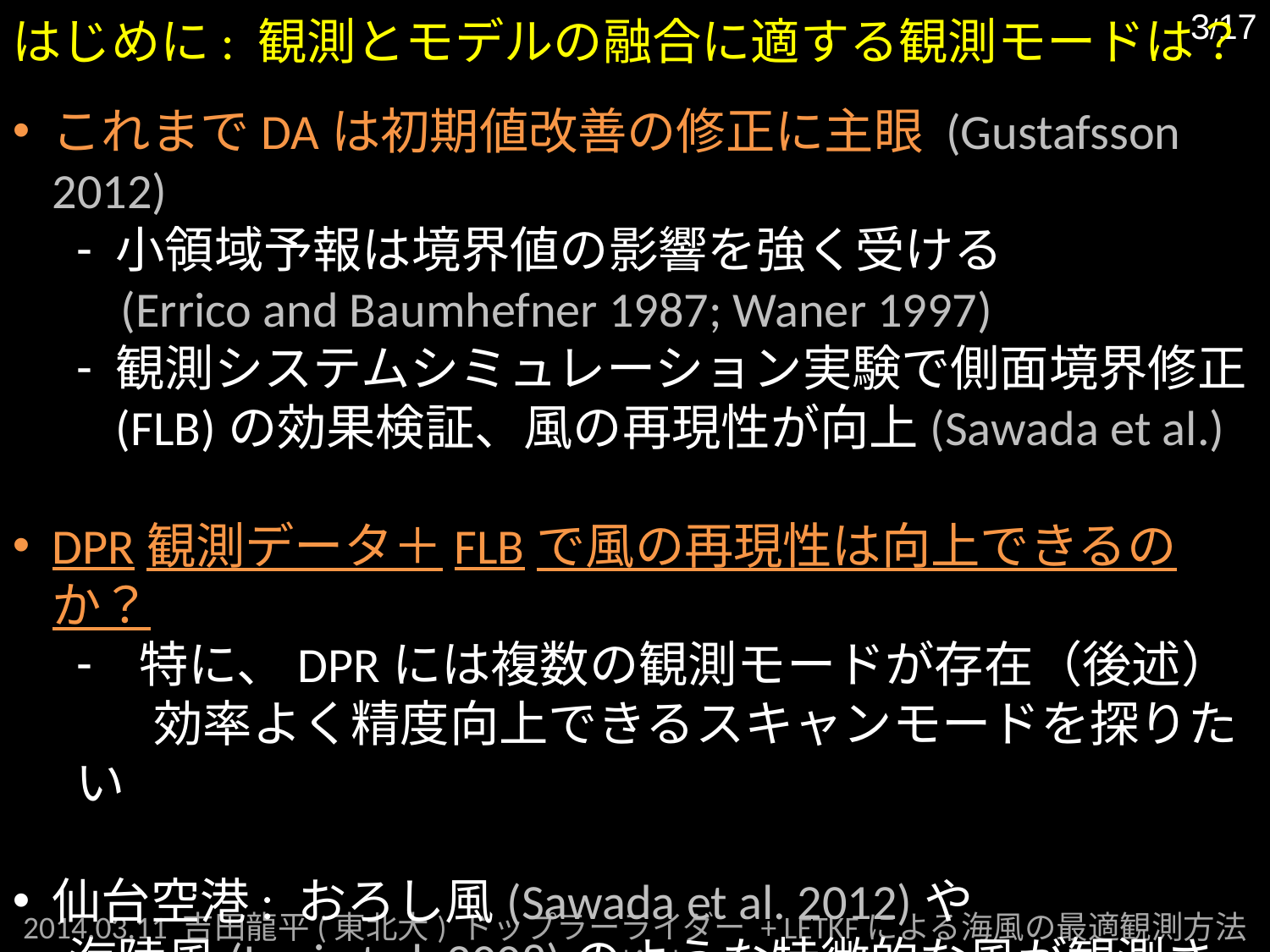

はじめに: 観測とモデルの融合に適する観測モードは？
これまでDAは初期値改善の修正に主眼 (Gustafsson 2012)
小領域予報は境界値の影響を強く受ける
    (Errico and Baumhefner 1987; Waner 1997)
観測システムシミュレーション実験で側面境界修正(FLB)の効果検証、風の再現性が向上(Sawada et al.)

DPR観測データ＋FLBで風の再現性は向上できるのか？
特に、DPRには複数の観測モードが存在（後述）
      効率よく精度向上できるスキャンモードを探りたい

仙台空港: おろし風(Sawada et al. 2012)や
    海陸風(Iwai et al. 2008)のような特徴的な風が観測される
    →風のDA検証に適するエリア